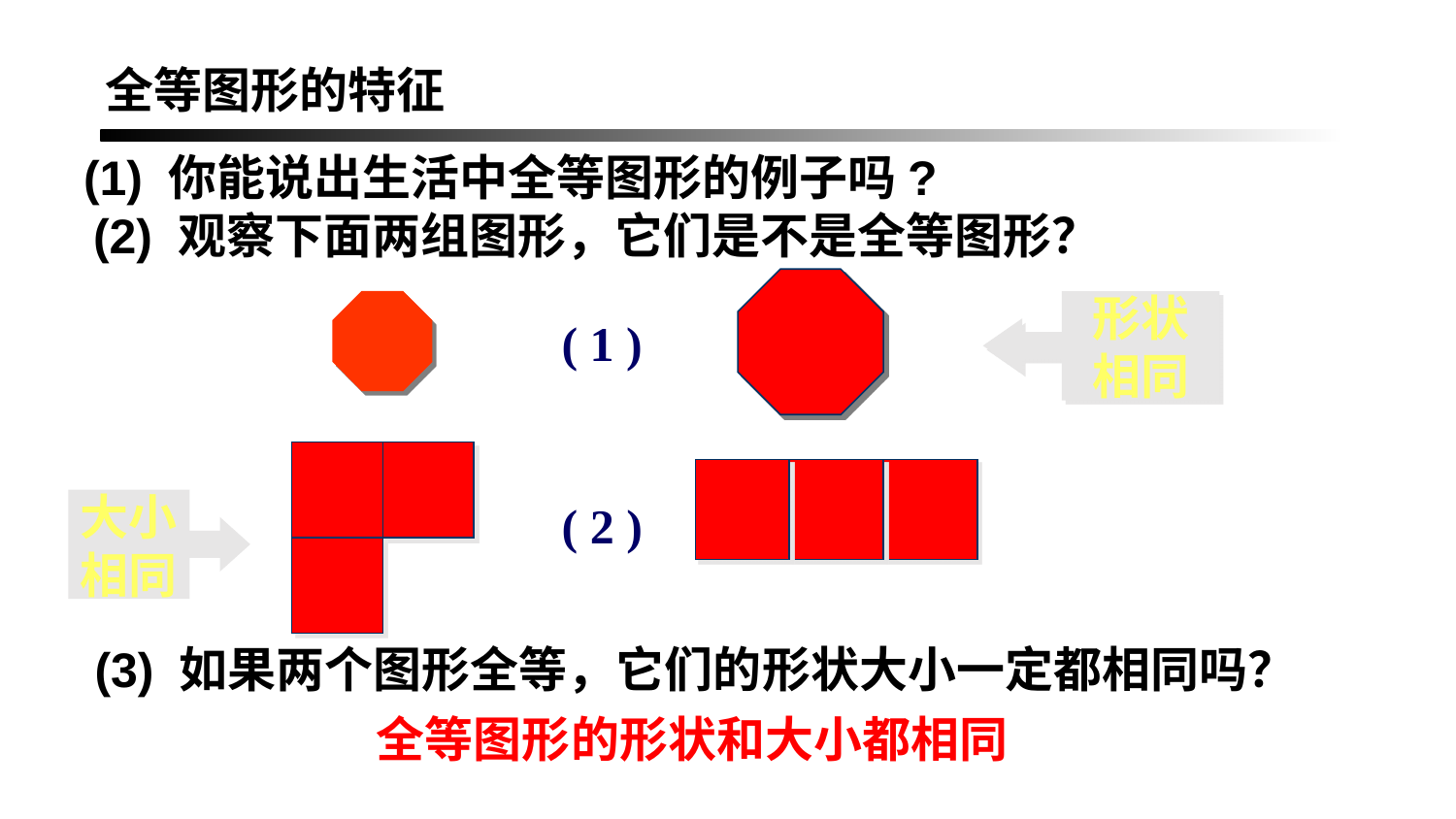

全等图形的特征
(1) 你能说出生活中全等图形的例子吗?
(2) 观察下面两组图形，它们是不是全等图形？

形状
相同
( 1 )

大小
相同
( 2 )
(3) 如果两个图形全等，它们的形状大小一定都相同吗？
全等图形的形状和大小都相同